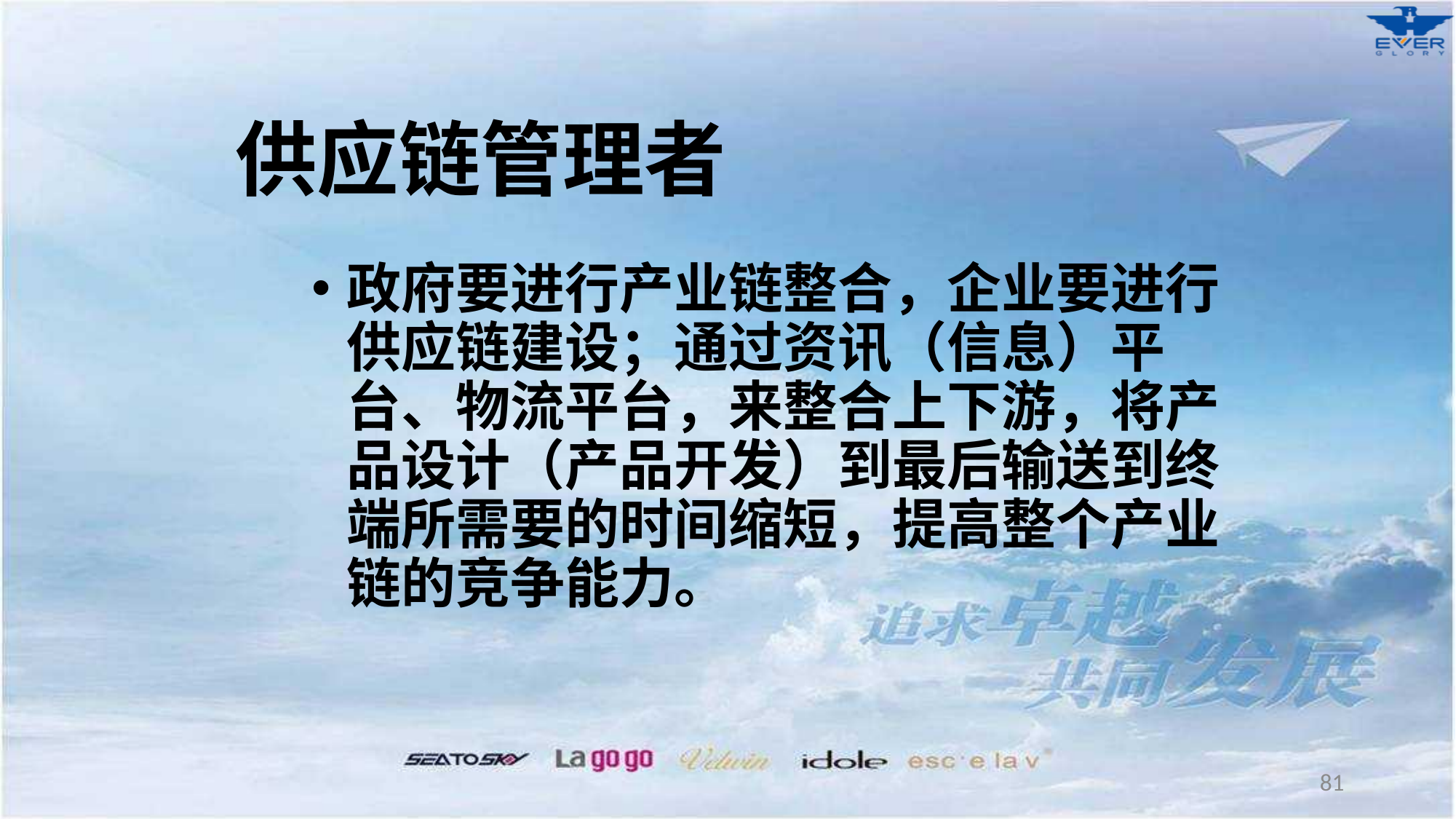

供应链管理者
政府要进行产业链整合，企业要进行供应链建设；通过资讯（信息）平台、物流平台，来整合上下游，将产品设计（产品开发）到最后输送到终端所需要的时间缩短，提高整个产业链的竞争能力。

81